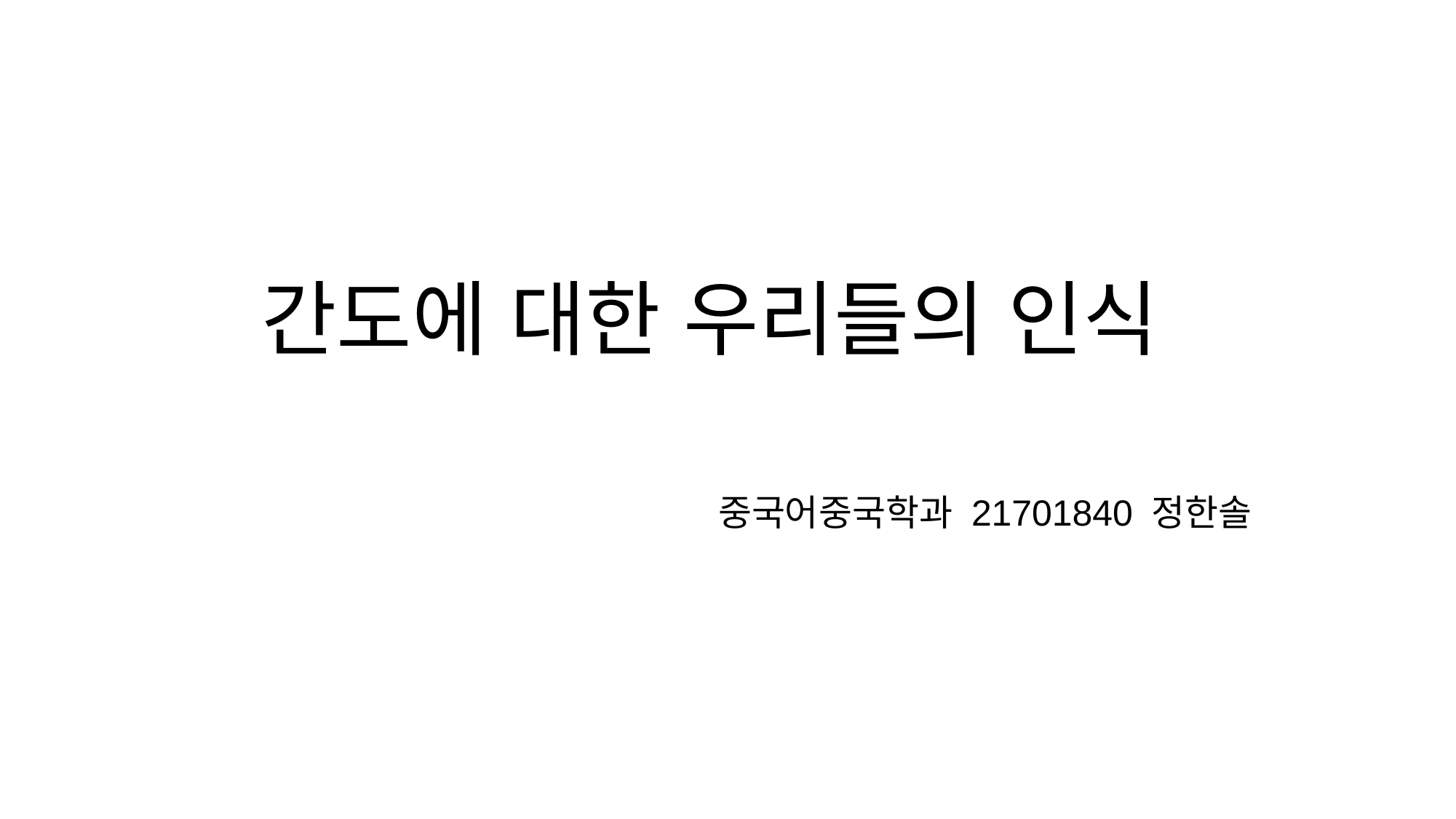

# 간도에 대한 우리들의 인식

중국어중국학과 21701840 정한솔